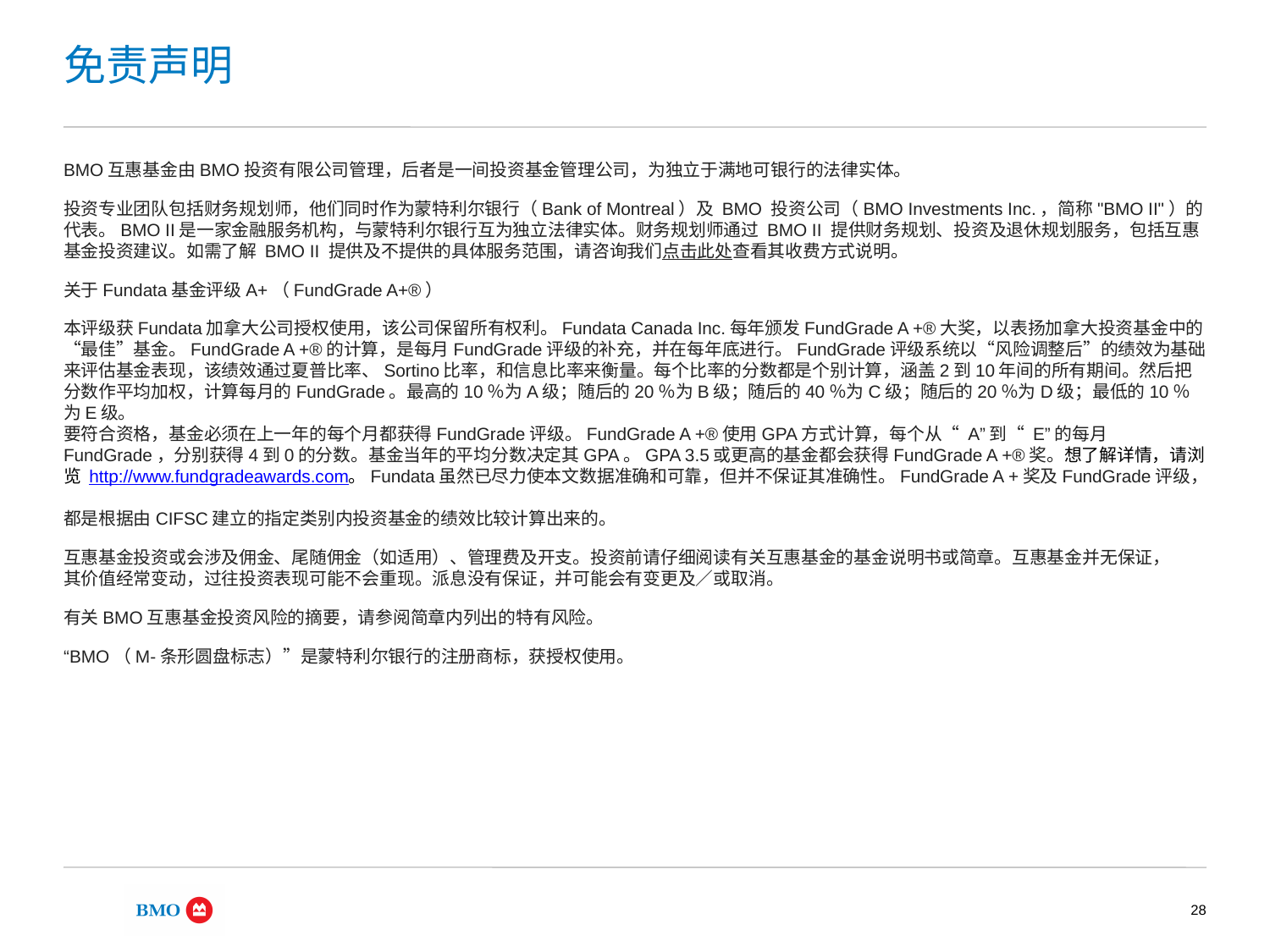

# 免责声明
BMO互惠基金由BMO投资有限公司管理，后者是一间投资基金管理公司，为独立于满地可银行的法律实体。
投资专业团队包括财务规划师，他们同时作为蒙特利尔银行（Bank of Montreal）及 BMO 投资公司（BMO Investments Inc.，简称"BMO II"）的代表。BMO II是一家金融服务机构，与蒙特利尔银行互为独立法律实体。财务规划师通过 BMO II 提供财务规划、投资及退休规划服务，包括互惠基金投资建议。如需了解 BMO II 提供及不提供的具体服务范围，请咨询我们点击此处查看其收费方式说明。
关于Fundata基金评级A+（FundGrade A+®）
本评级获Fundata加拿大公司授权使用，该公司保留所有权利。Fundata Canada Inc.每年颁发FundGrade A +®大奖，以表扬加拿大投资基金中的“最佳”基金。FundGrade A +®的计算，是每月FundGrade评级的补充，并在每年底进行。FundGrade评级系统以“风险调整后”的绩效为基础
来评估基金表现，该绩效通过夏普比率、Sortino比率，和信息比率来衡量。每个比率的分数都是个别计算，涵盖2到10年间的所有期间。然后把
分数作平均加权，计算每月的FundGrade。最高的10％为A级；随后的20％为B级；随后的40％为C级；随后的20％为D级；最低的10％为E级。
要符合资格，基金必须在上一年的每个月都获得FundGrade评级。FundGrade A +®使用GPA方式计算，每个从“ A”到“ E”的每月FundGrade，分别获得4到0的分数。基金当年的平均分数决定其GPA。GPA 3.5或更高的基金都会获得FundGrade A +®奖。想了解详情，请浏览 http://www.fundgradeawards.com。Fundata虽然已尽力使本文数据准确和可靠，但并不保证其准确性。FundGrade A +奖及FundGrade评级，
都是根据由CIFSC建立的指定类别内投资基金的绩效比较计算出来的。
互惠基金投资或会涉及佣金、尾随佣金（如适用）、管理费及开支。投资前请仔细阅读有关互惠基金的基金说明书或简章。互惠基金并无保证，
其价值经常变动，过往投资表现可能不会重现。派息没有保证，并可能会有变更及／或取消。
有关BMO互惠基金投资风险的摘要，请参阅简章内列出的特有风险。
“BMO（M-条形圆盘标志）”是蒙特利尔银行的注册商标，获授权使用。
28